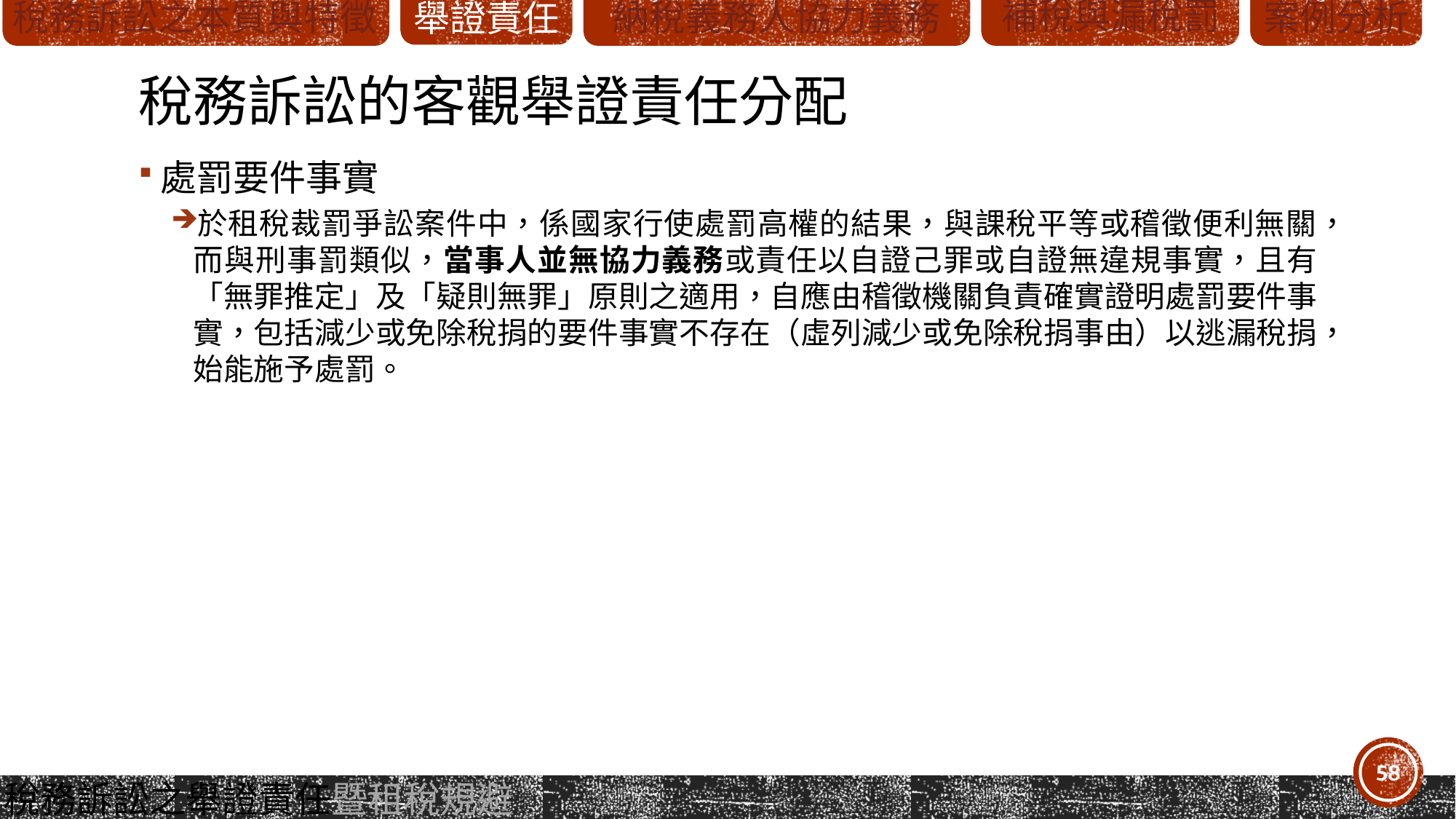

# 稅務訴訟的客觀舉證責任分配
處罰要件事實
於租稅裁罰爭訟案件中，係國家行使處罰高權的結果，與課稅平等或稽徵便利無關，而與刑事罰類似，當事人並無協力義務或責任以自證己罪或自證無違規事實，且有「無罪推定」及「疑則無罪」原則之適用，自應由稽徵機關負責確實證明處罰要件事實，包括減少或免除稅捐的要件事實不存在（虛列減少或免除稅捐事由）以逃漏稅捐，始能施予處罰。
58